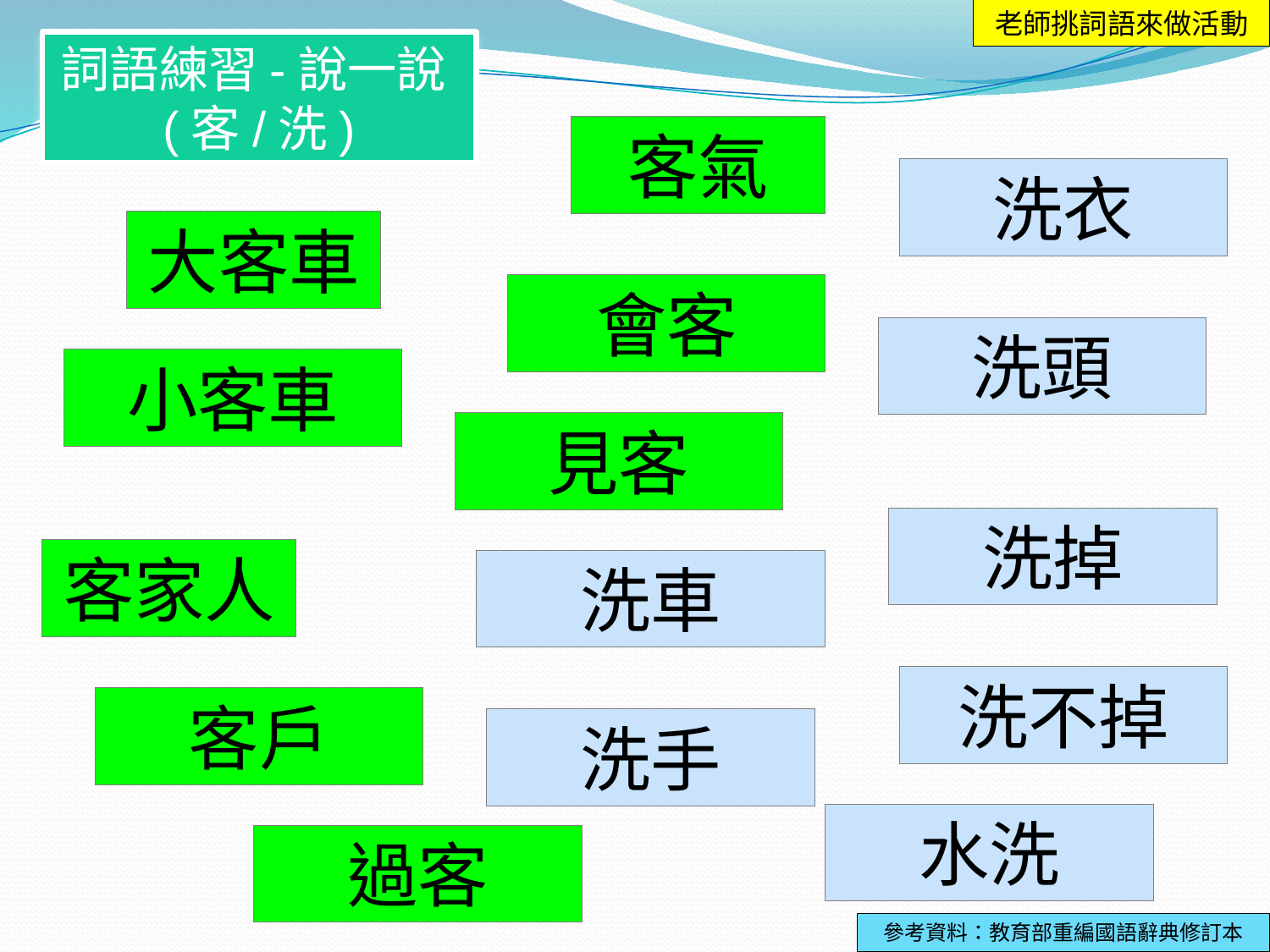

老師挑詞語來做活動
詞語練習-說一說(客/洗)
客氣
洗衣
大客車
會客
洗頭
小客車
見客
洗掉
客家人
洗車
洗不掉
客戶
洗手
水洗
過客
參考資料：教育部重編國語辭典修訂本